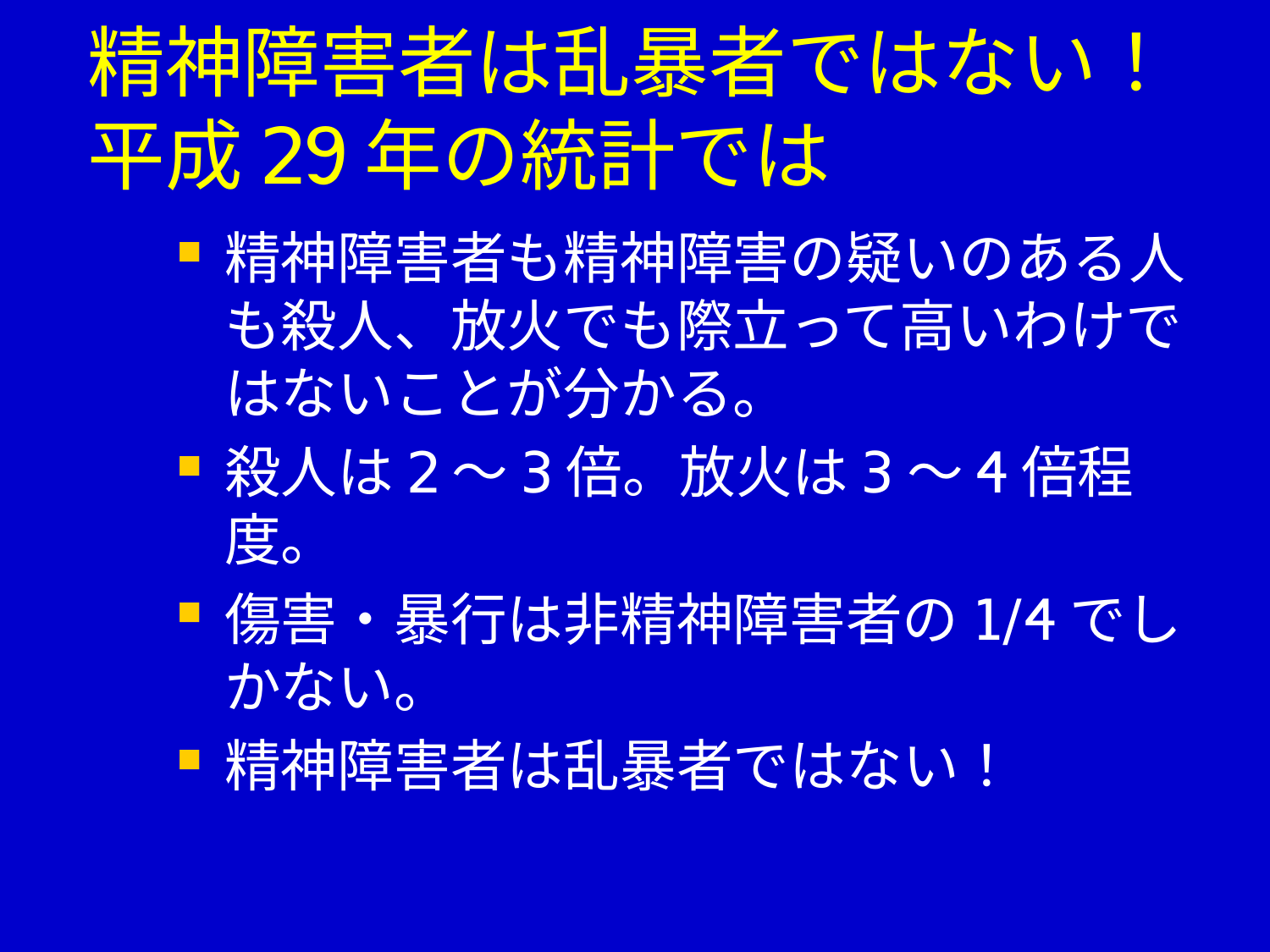

# 精神障害者は乱暴者ではない！ 平成29年の統計では
精神障害者も精神障害の疑いのある人も殺人、放火でも際立って高いわけではないことが分かる。
殺人は2～3倍。放火は3～4倍程度。
傷害・暴行は非精神障害者の1/4でしかない。
精神障害者は乱暴者ではない！